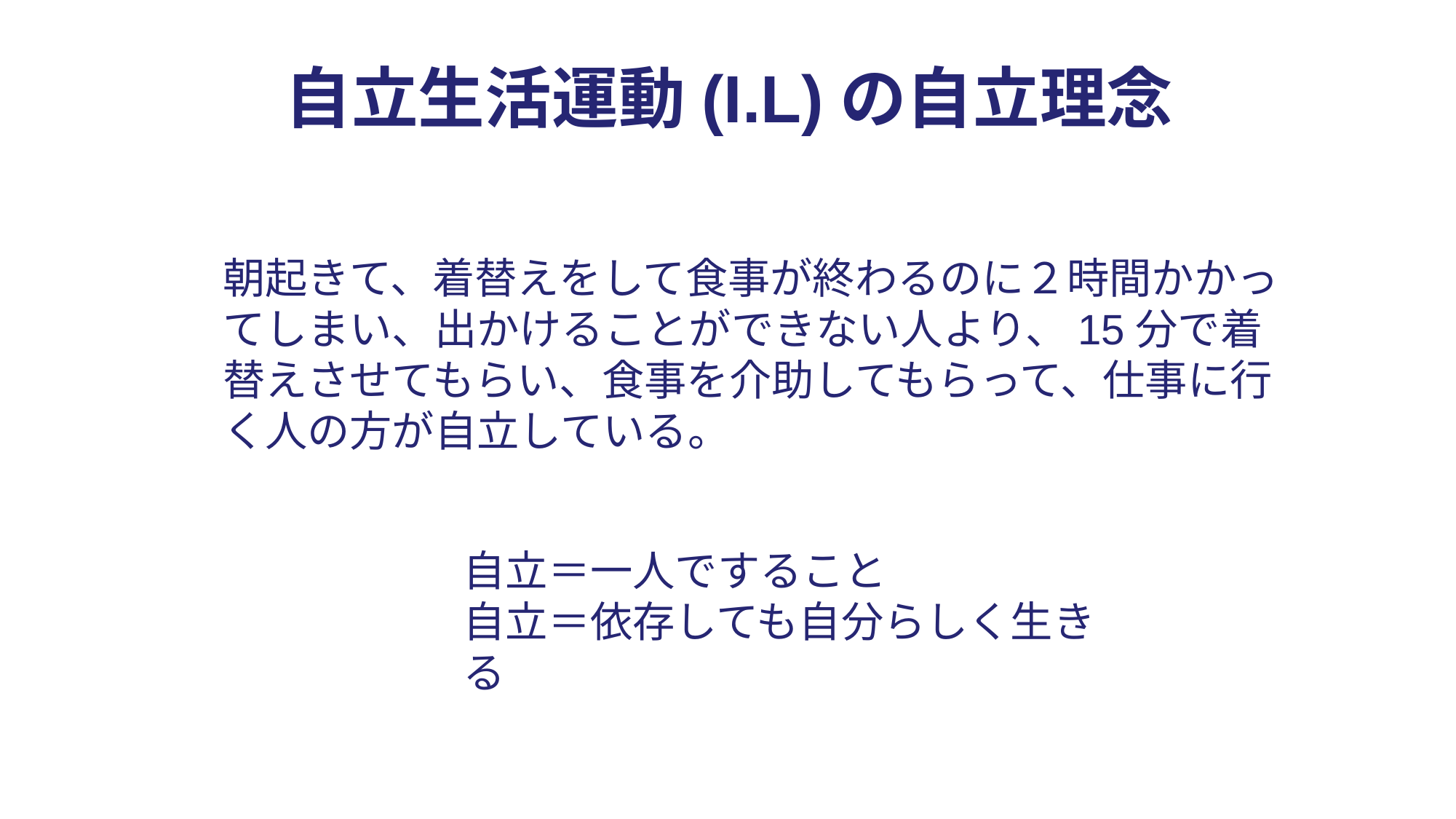

# 自立生活運動(I.L)の自立理念
朝起きて、着替えをして食事が終わるのに２時間かかってしまい、出かけることができない人より、15分で着替えさせてもらい、食事を介助してもらって、仕事に行く人の方が自立している。
自立＝一人ですること
自立＝依存しても自分らしく生きる